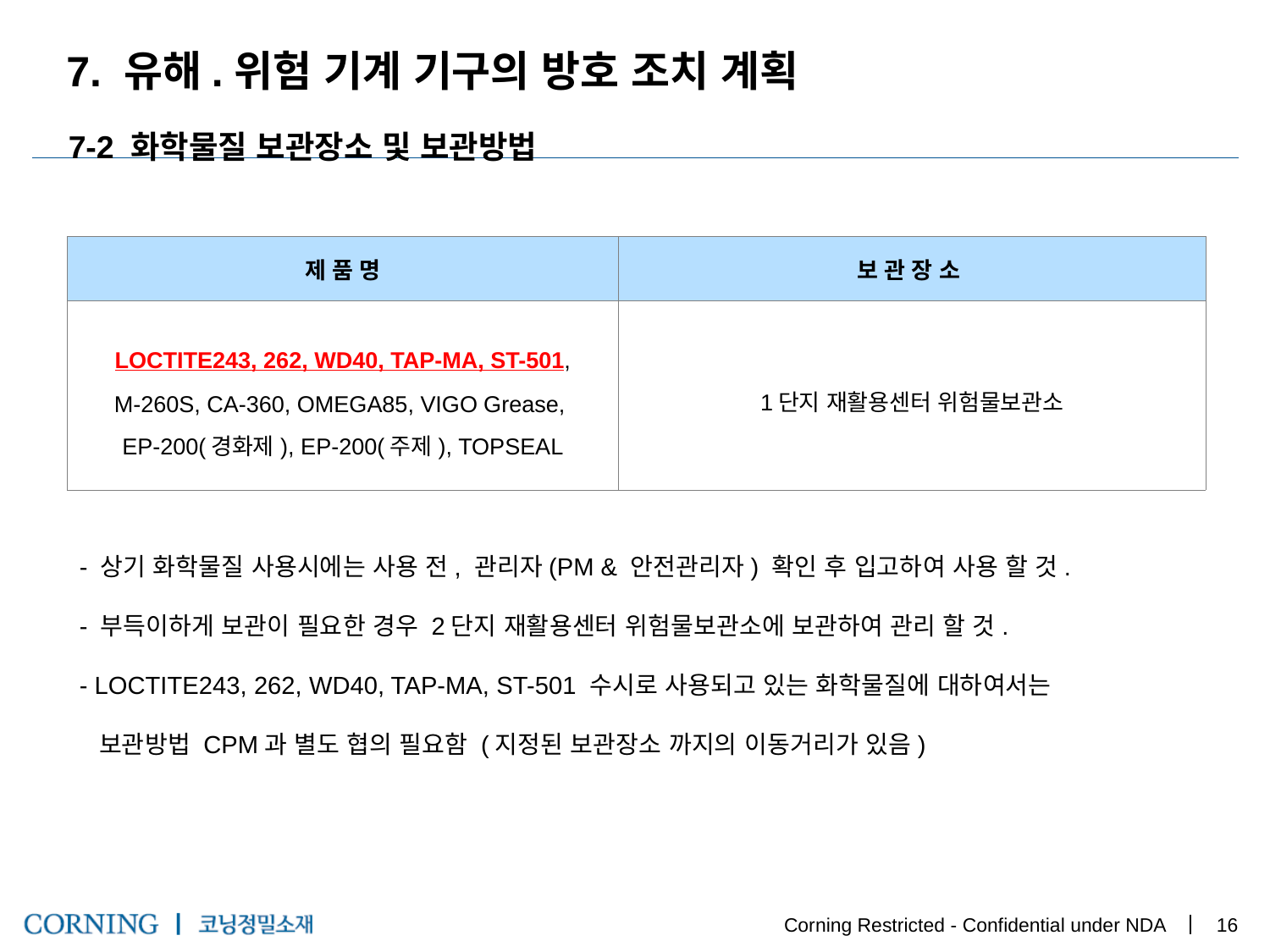

7. 유해.위험 기계 기구의 방호 조치 계획
7-2 화학물질 보관장소 및 보관방법
| 제 품 명 | 보 관 장 소 |
| --- | --- |
| LOCTITE243, 262, WD40, TAP-MA, ST-501, M-260S, CA-360, OMEGA85, VIGO Grease, EP-200(경화제), EP-200(주제), TOPSEAL | 1단지 재활용센터 위험물보관소 |
- 상기 화학물질 사용시에는 사용 전, 관리자(PM & 안전관리자) 확인 후 입고하여 사용 할 것.
- 부득이하게 보관이 필요한 경우 2단지 재활용센터 위험물보관소에 보관하여 관리 할 것.
- LOCTITE243, 262, WD40, TAP-MA, ST-501 수시로 사용되고 있는 화학물질에 대하여서는
  보관방법 CPM과 별도 협의 필요함 (지정된 보관장소 까지의 이동거리가 있음)